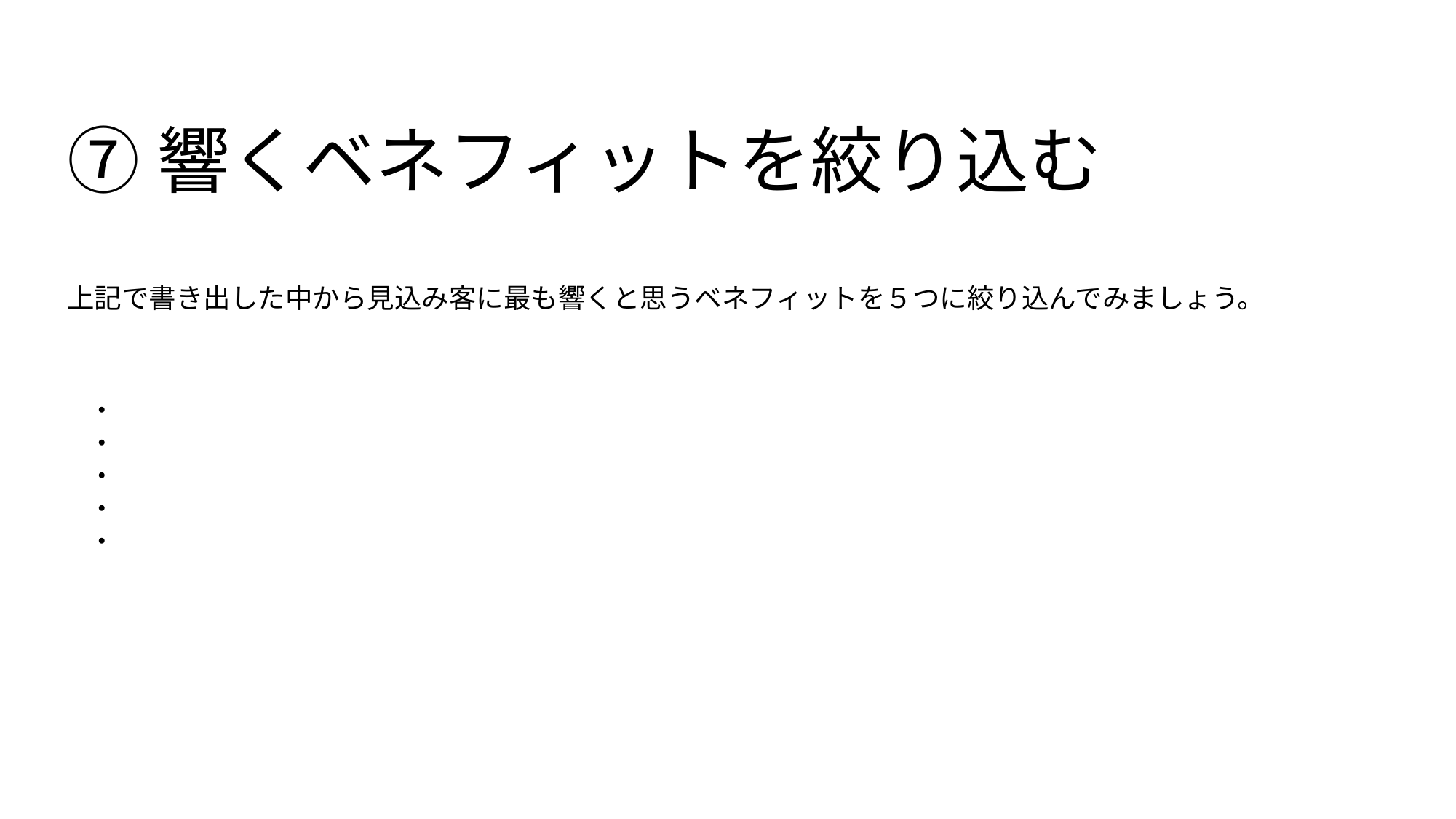

⑦響くベネフィットを絞り込む
上記で書き出した中から見込み客に最も響くと思うベネフィットを５つに絞り込んでみましょう。
・
・
・
・
・